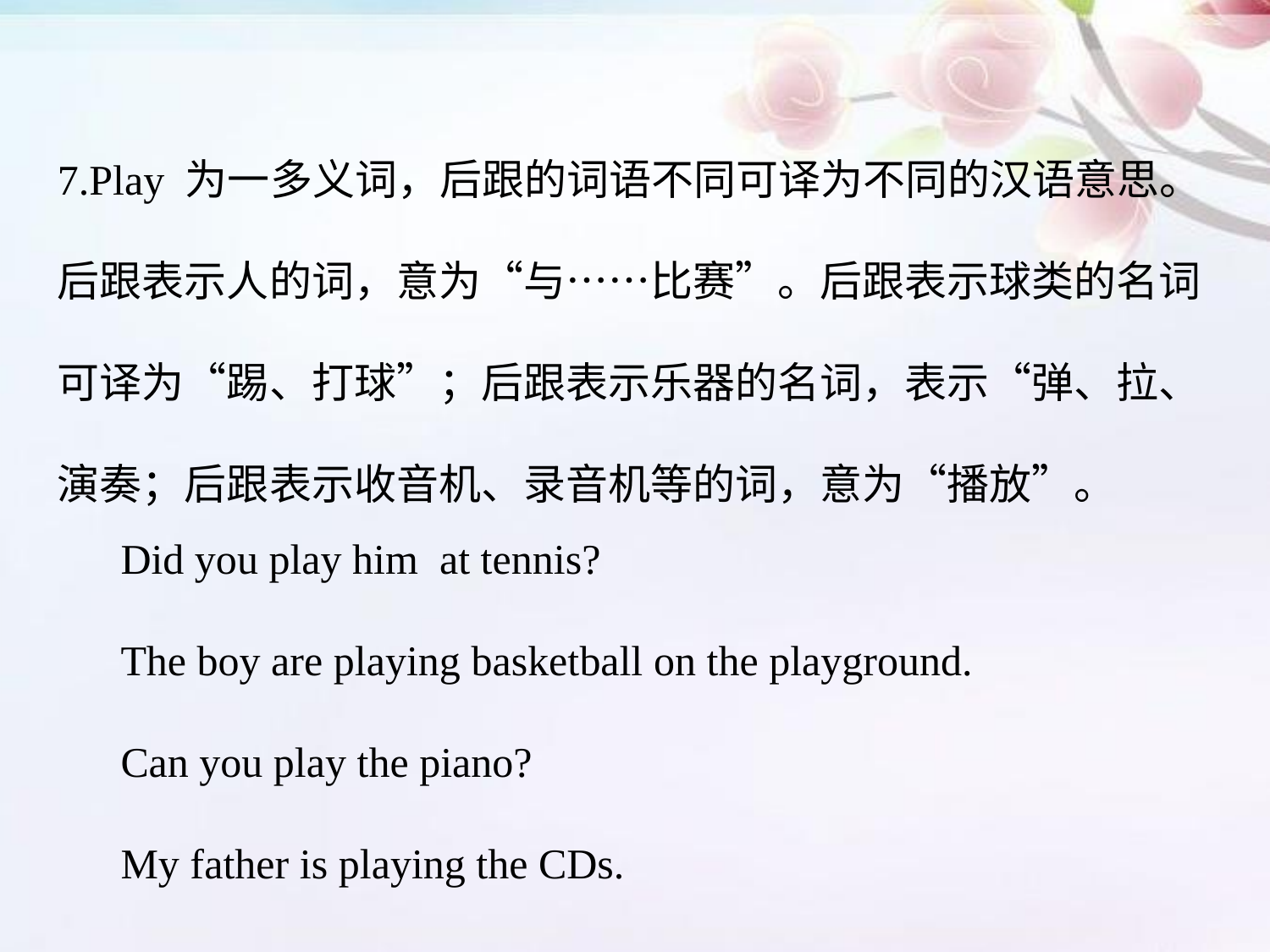

7.Play 为一多义词，后跟的词语不同可译为不同的汉语意思。

后跟表示人的词，意为“与……比赛”。后跟表示球类的名词

可译为“踢、打球”；后跟表示乐器的名词，表示“弹、拉、

演奏；后跟表示收音机、录音机等的词，意为“播放”。

Did you play him  at tennis?

The boy are playing basketball on the playground.

Can you play the piano?

My father is playing the CDs.